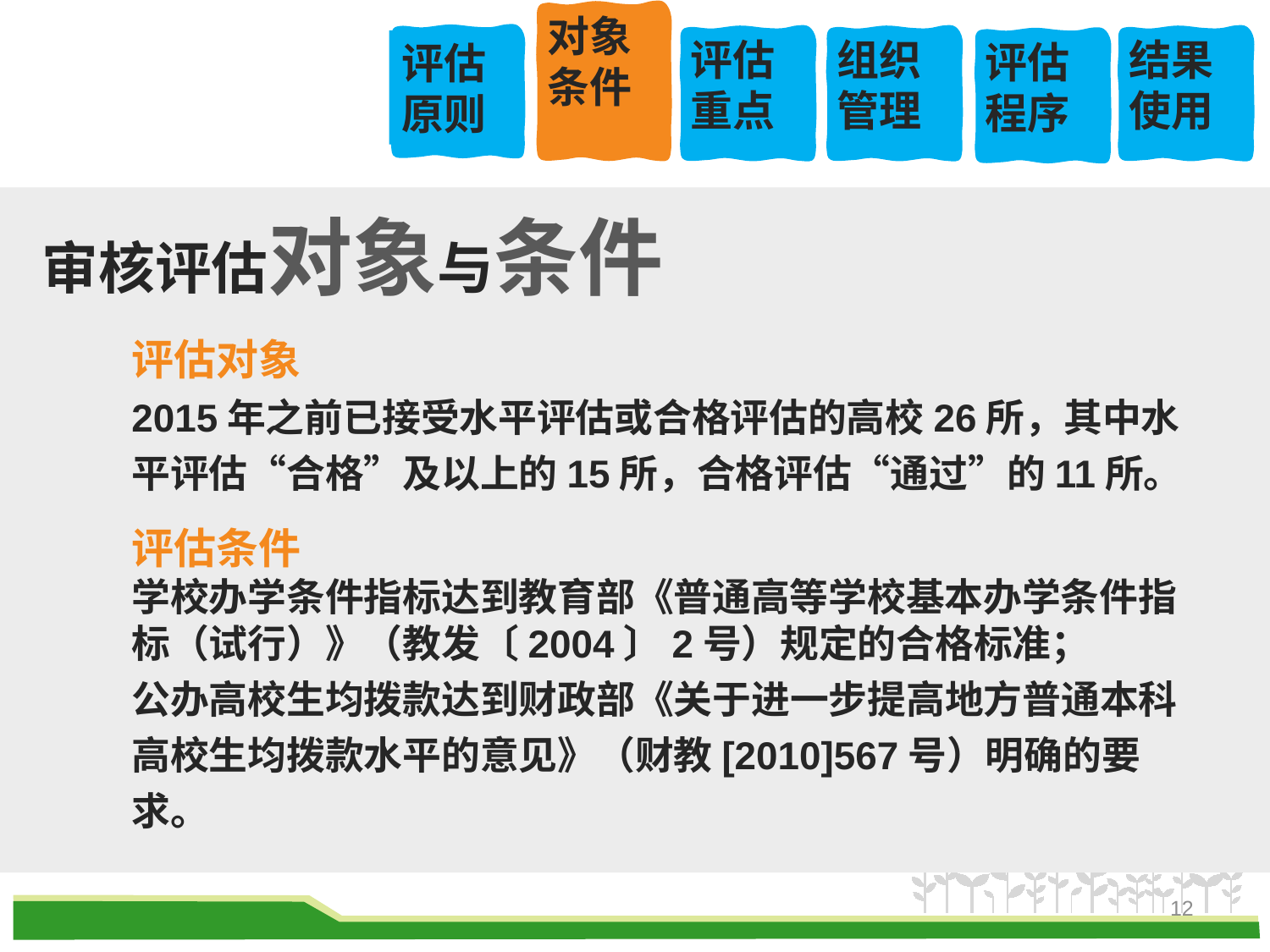

对象条件
课程
介绍

评估原则

评估重点
课程
介绍

组织管理
课程
介绍

结果使用
课程
介绍

评估程序
课程
介绍

审核评估对象与条件
评估对象
2015年之前已接受水平评估或合格评估的高校26所，其中水平评估“合格”及以上的15所，合格评估“通过”的11所。
评估条件
学校办学条件指标达到教育部《普通高等学校基本办学条件指标（试行）》（教发〔2004〕2号）规定的合格标准；
公办高校生均拨款达到财政部《关于进一步提高地方普通本科高校生均拨款水平的意见》（财教[2010]567号）明确的要求。
12